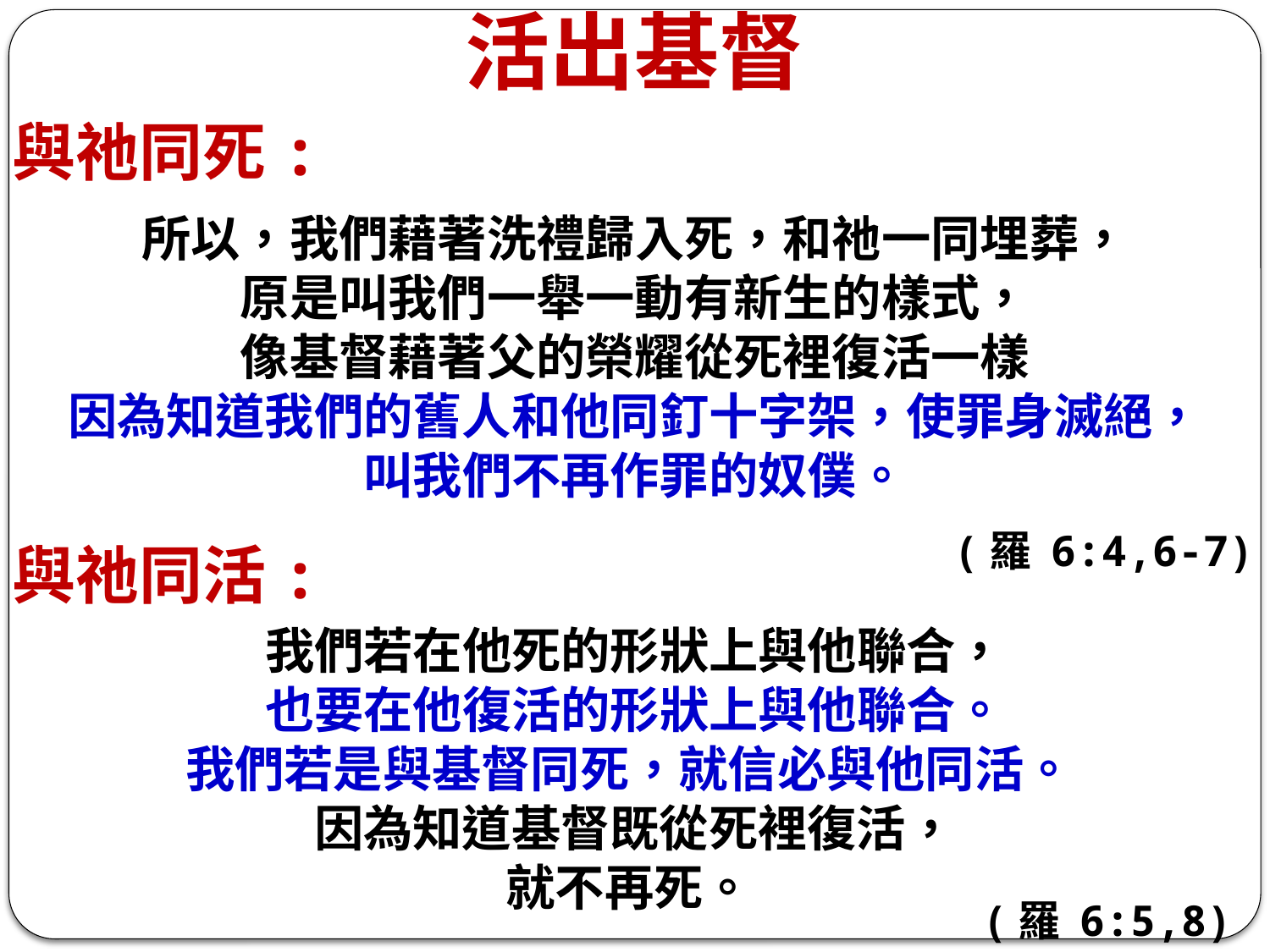

活出基督
與祂同死:
所以，我們藉著洗禮歸入死，和祂一同埋葬，
原是叫我們一舉一動有新生的樣式，
像基督藉著父的榮耀從死裡復活一樣
因為知道我們的舊人和他同釘十字架，使罪身滅絕，
叫我們不再作罪的奴僕。
(羅 6:4,6-7)
與祂同活:
我們若在他死的形狀上與他聯合，
也要在他復活的形狀上與他聯合。
我們若是與基督同死，就信必與他同活。
因為知道基督既從死裡復活，
就不再死。
(羅 6:5,8)